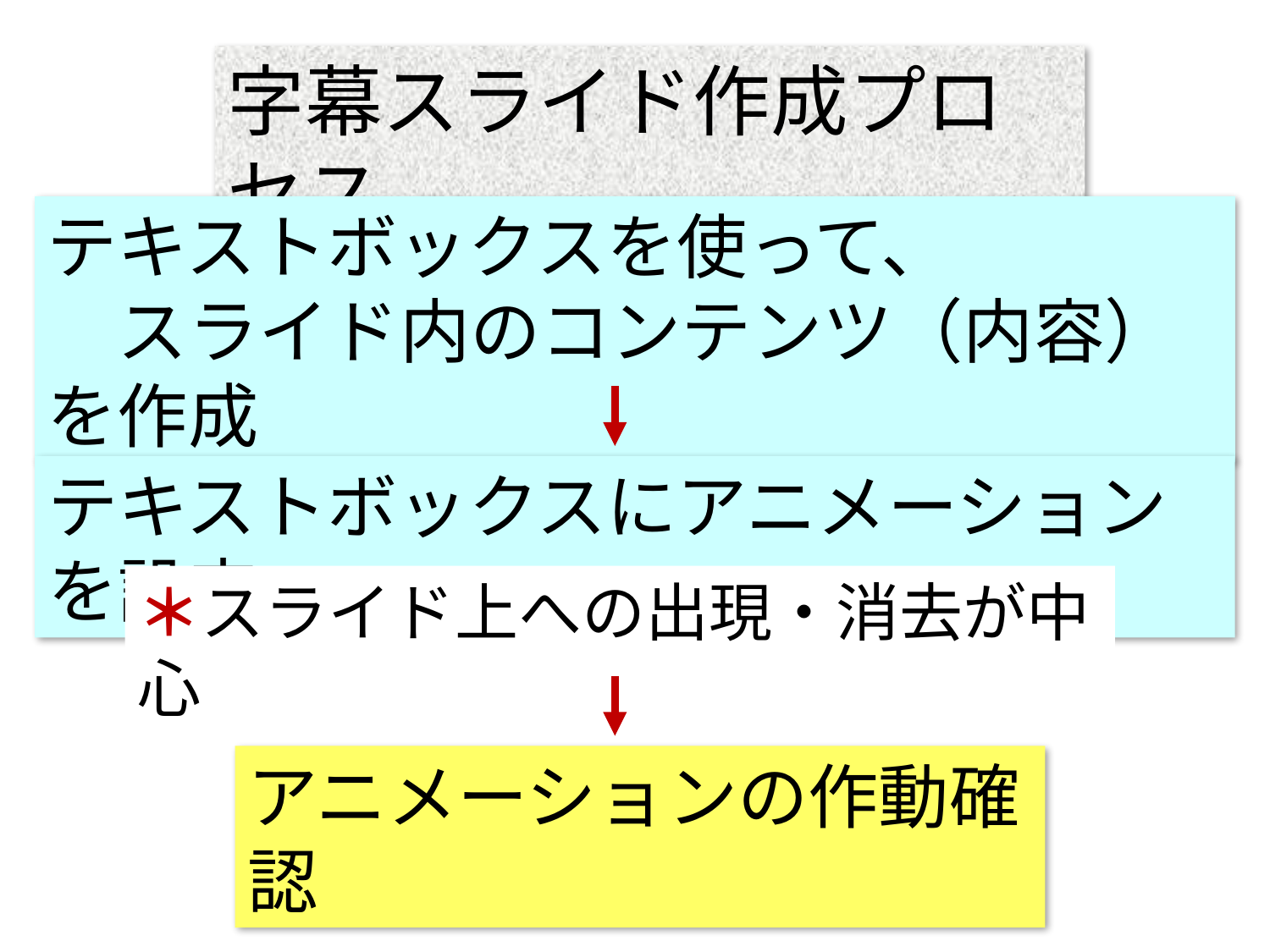

字幕スライド作成プロセス
テキストボックスを使って、
　スライド内のコンテンツ（内容）を作成
テキストボックスにアニメーションを設定
＊スライド上への出現・消去が中心
アニメーションの作動確認